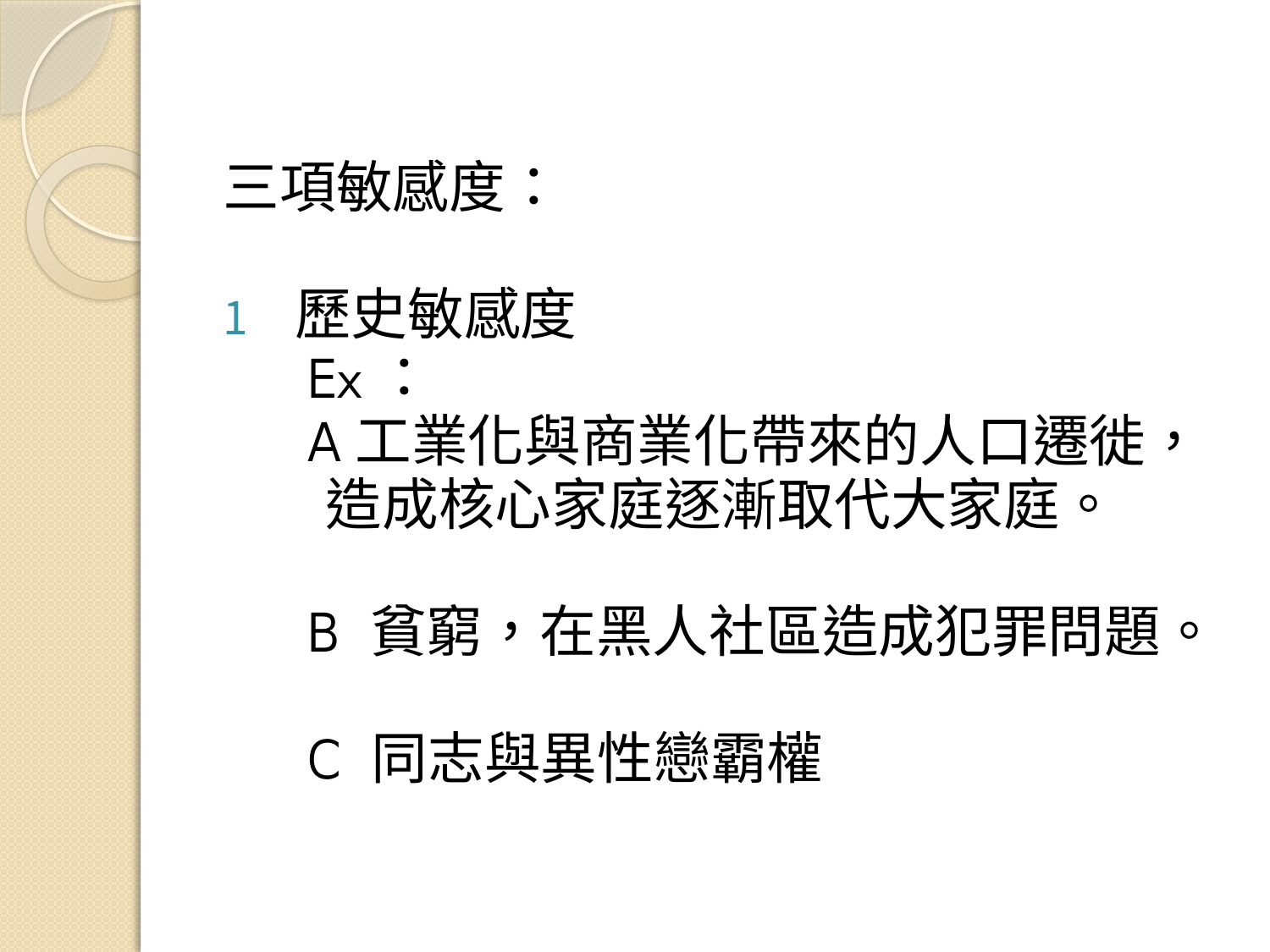

#

三項敏感度：

歷史敏感度
     Ex：
     A工業化與商業化帶來的人口遷徙，
       造成核心家庭逐漸取代大家庭。

     B 貧窮，在黑人社區造成犯罪問題。

     C 同志與異性戀霸權